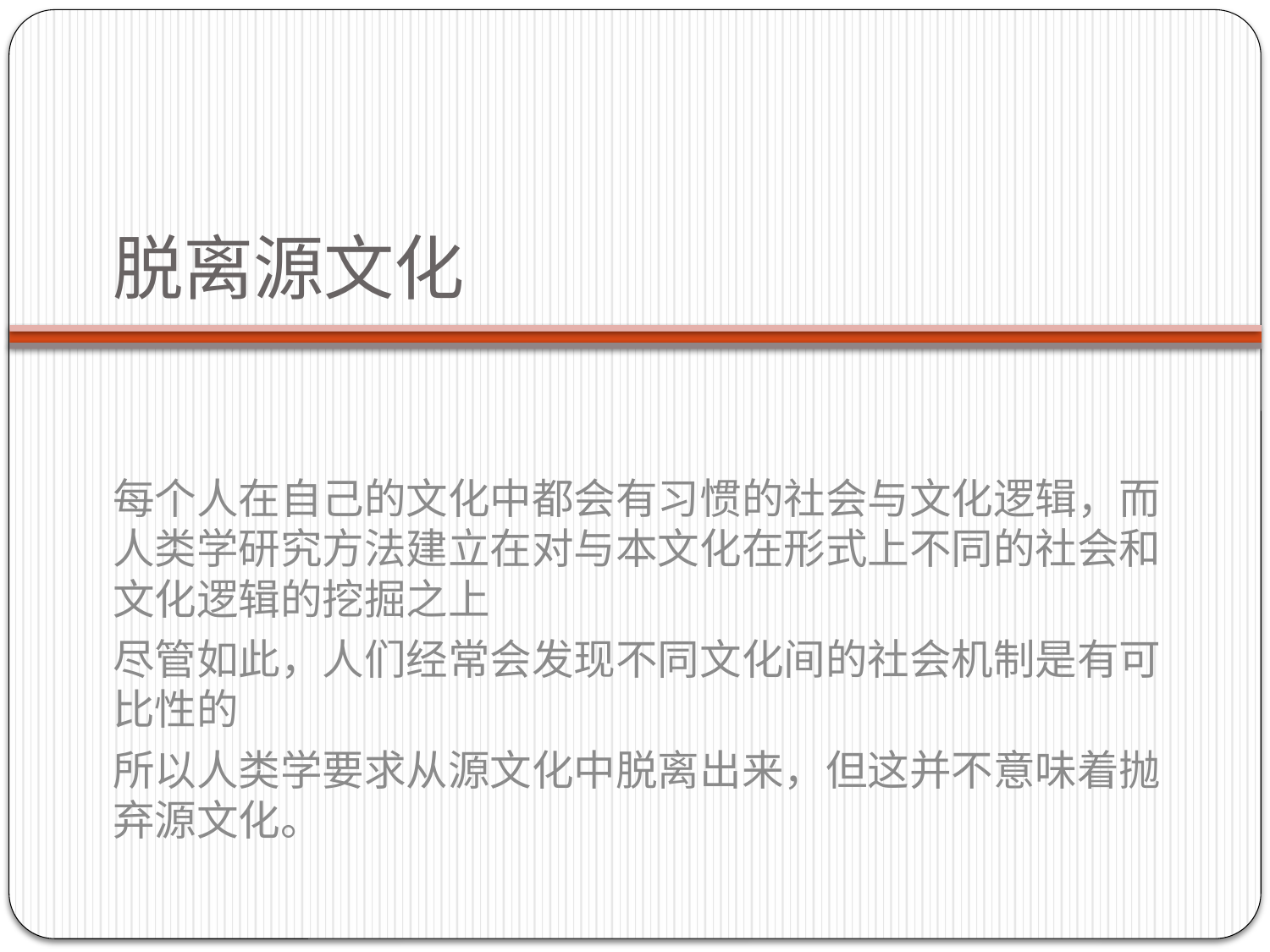

# 脱离源文化
每个人在自己的文化中都会有习惯的社会与文化逻辑，而人类学研究方法建立在对与本文化在形式上不同的社会和文化逻辑的挖掘之上
尽管如此，人们经常会发现不同文化间的社会机制是有可比性的
所以人类学要求从源文化中脱离出来，但这并不意味着抛弃源文化。